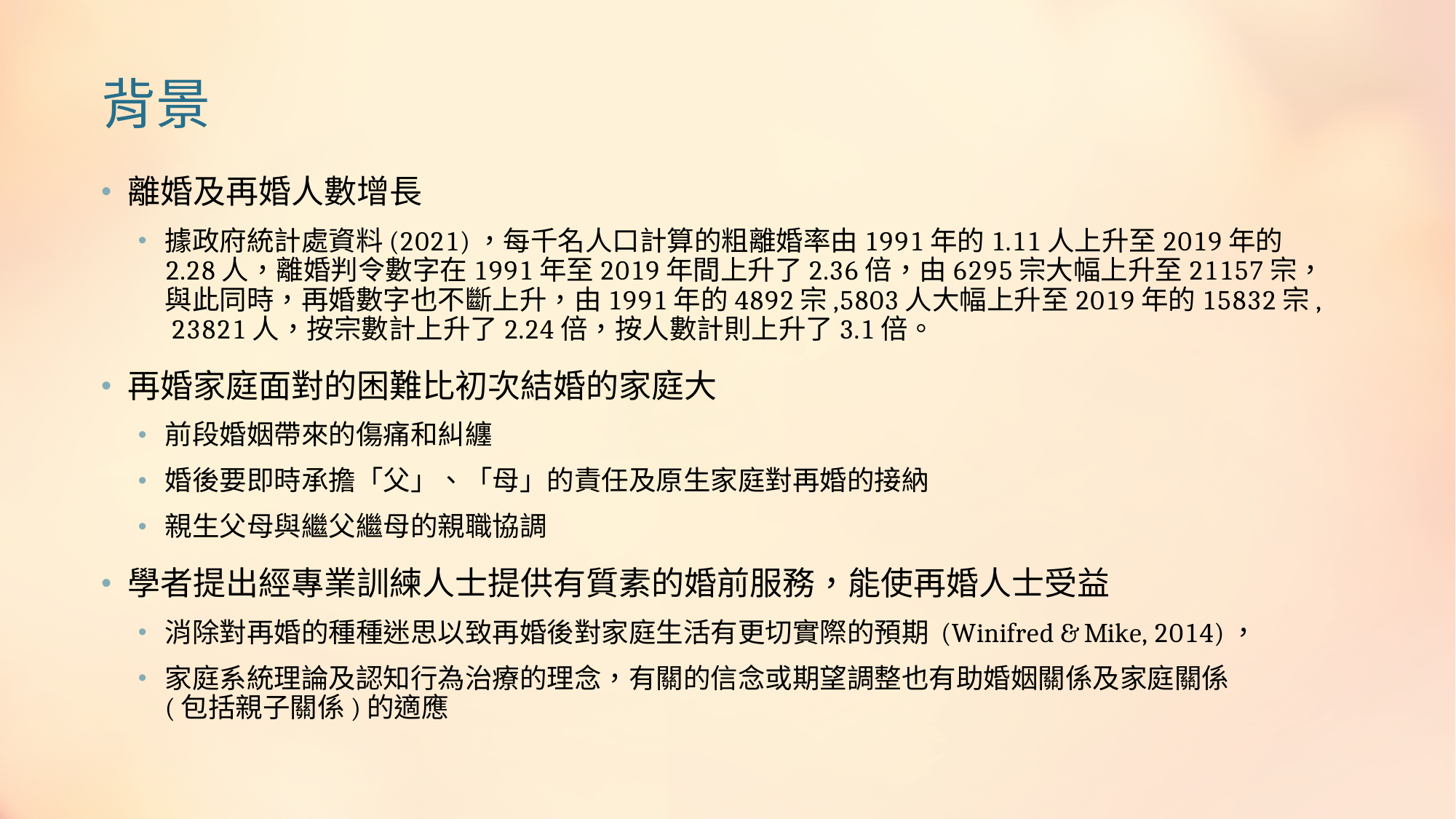

# 背景
離婚及再婚人數增長
據政府統計處資料(2021)，每千名人口計算的粗離婚率由1991年的1.11人上升至2019年的2.28人，離婚判令數字在1991年至2019年間上升了2.36倍，由6295宗大幅上升至21157宗，與此同時，再婚數字也不斷上升，由1991年的4892宗,5803人大幅上升至2019年的15832宗, 23821人，按宗數計上升了2.24倍，按人數計則上升了3.1倍。
再婚家庭面對的困難比初次結婚的家庭大
前段婚姻帶來的傷痛和糾纏
婚後要即時承擔「父」、「母」的責任及原生家庭對再婚的接納
親生父母與繼父繼母的親職協調
學者提出經專業訓練人士提供有質素的婚前服務，能使再婚人士受益
消除對再婚的種種迷思以致再婚後對家庭生活有更切實際的預期 (Winifred & Mike, 2014)，
家庭系統理論及認知行為治療的理念，有關的信念或期望調整也有助婚姻關係及家庭關係
(包括親子關係)的適應